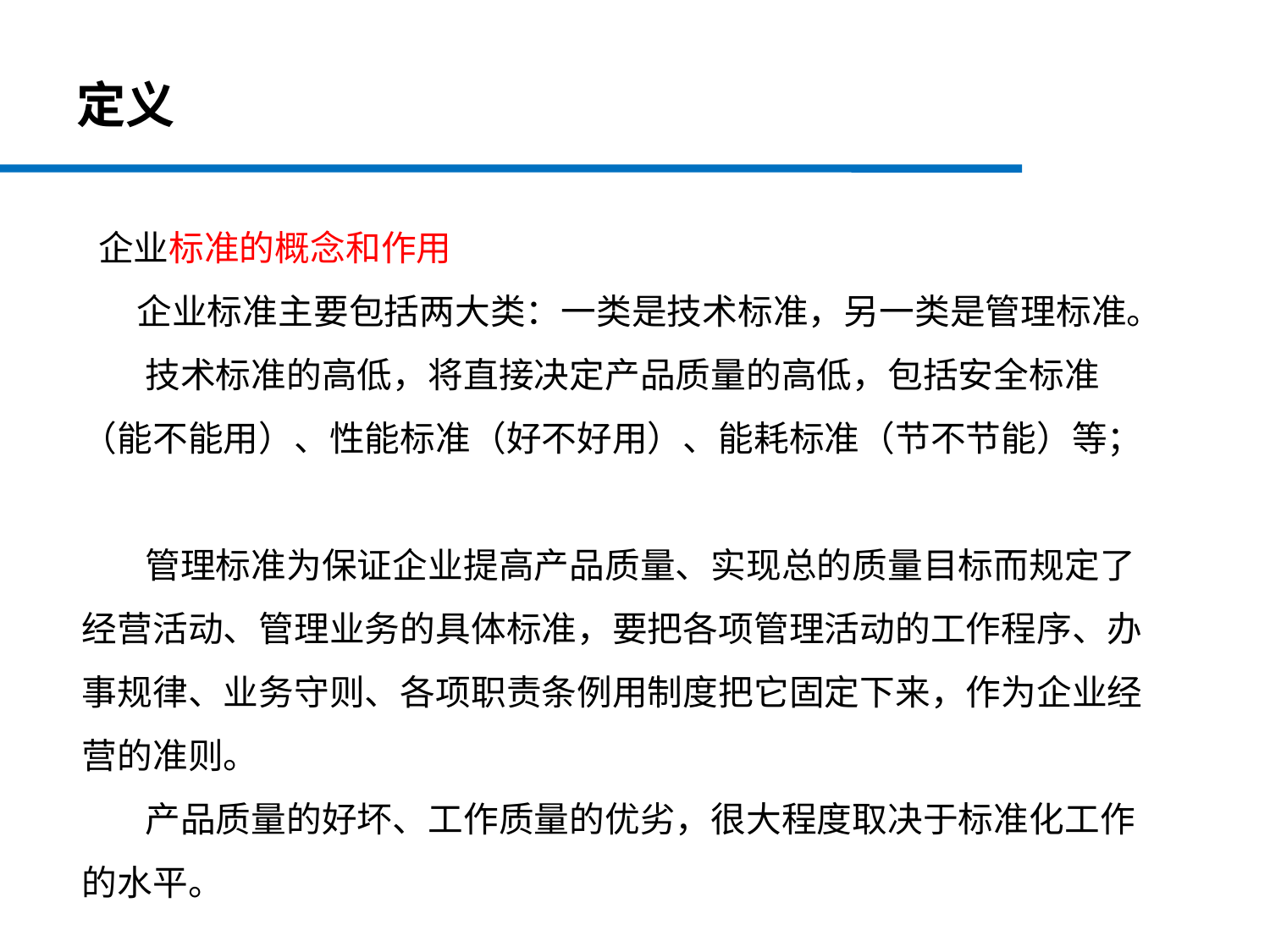

# 定义
 企业标准的概念和作用
       企业标准主要包括两大类：一类是技术标准，另一类是管理标准。
       技术标准的高低，将直接决定产品质量的高低，包括安全标准（能不能用）、性能标准（好不好用）、能耗标准（节不节能）等；
       管理标准为保证企业提高产品质量、实现总的质量目标而规定了经营活动、管理业务的具体标准，要把各项管理活动的工作程序、办事规律、业务守则、各项职责条例用制度把它固定下来，作为企业经营的准则。
       产品质量的好坏、工作质量的优劣，很大程度取决于标准化工作的水平。